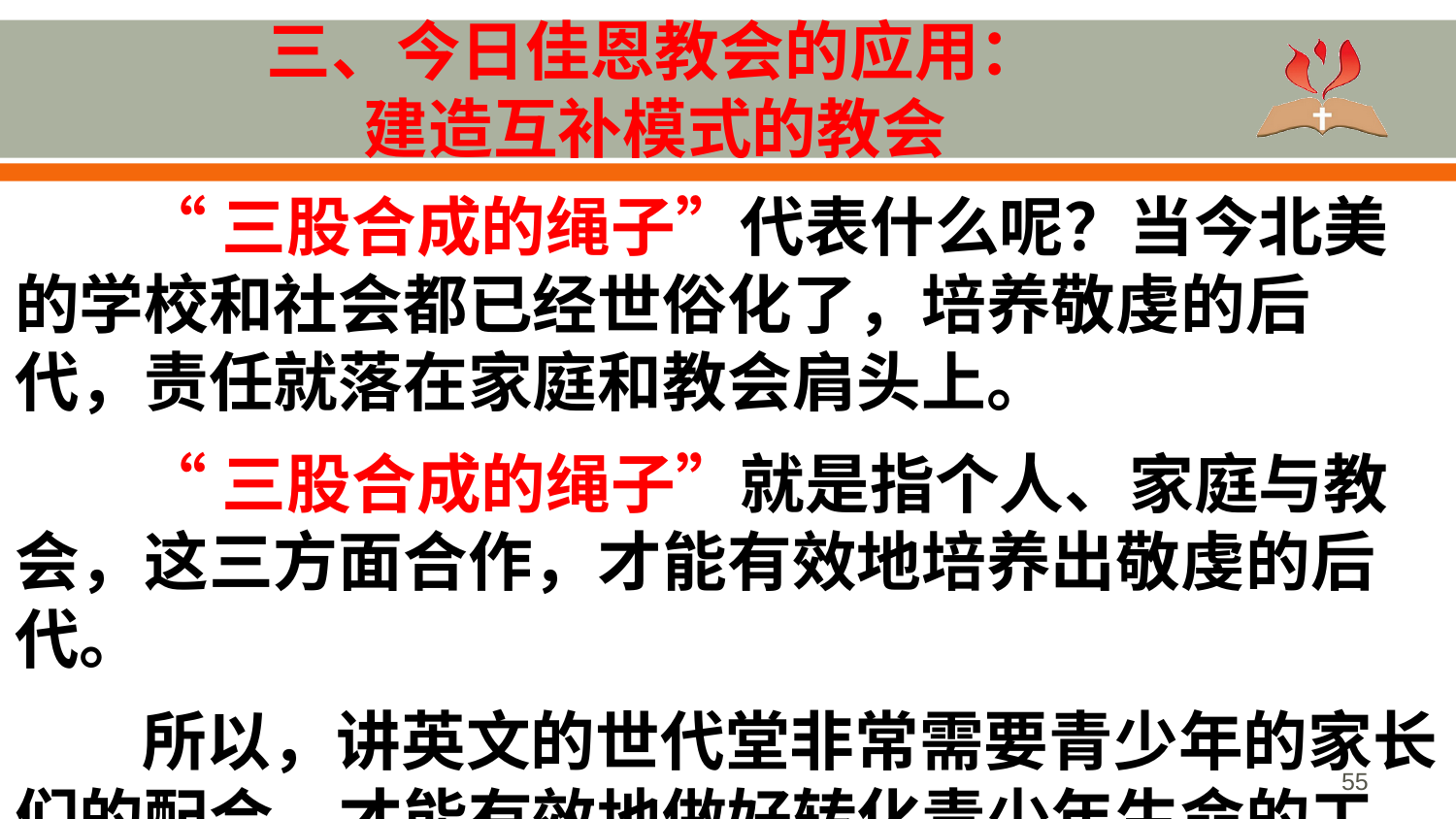

# 三、今日佳恩教会的应用： 建造互补模式的教会
“三股合成的绳子”代表什么呢？当今北美的学校和社会都已经世俗化了，培养敬虔的后代，责任就落在家庭和教会肩头上。
“三股合成的绳子”就是指个人、家庭与教会，这三方面合作，才能有效地培养出敬虔的后代。
所以，讲英文的世代堂非常需要青少年的家长们的配合，才能有效地做好转化青少年生命的工作。

55